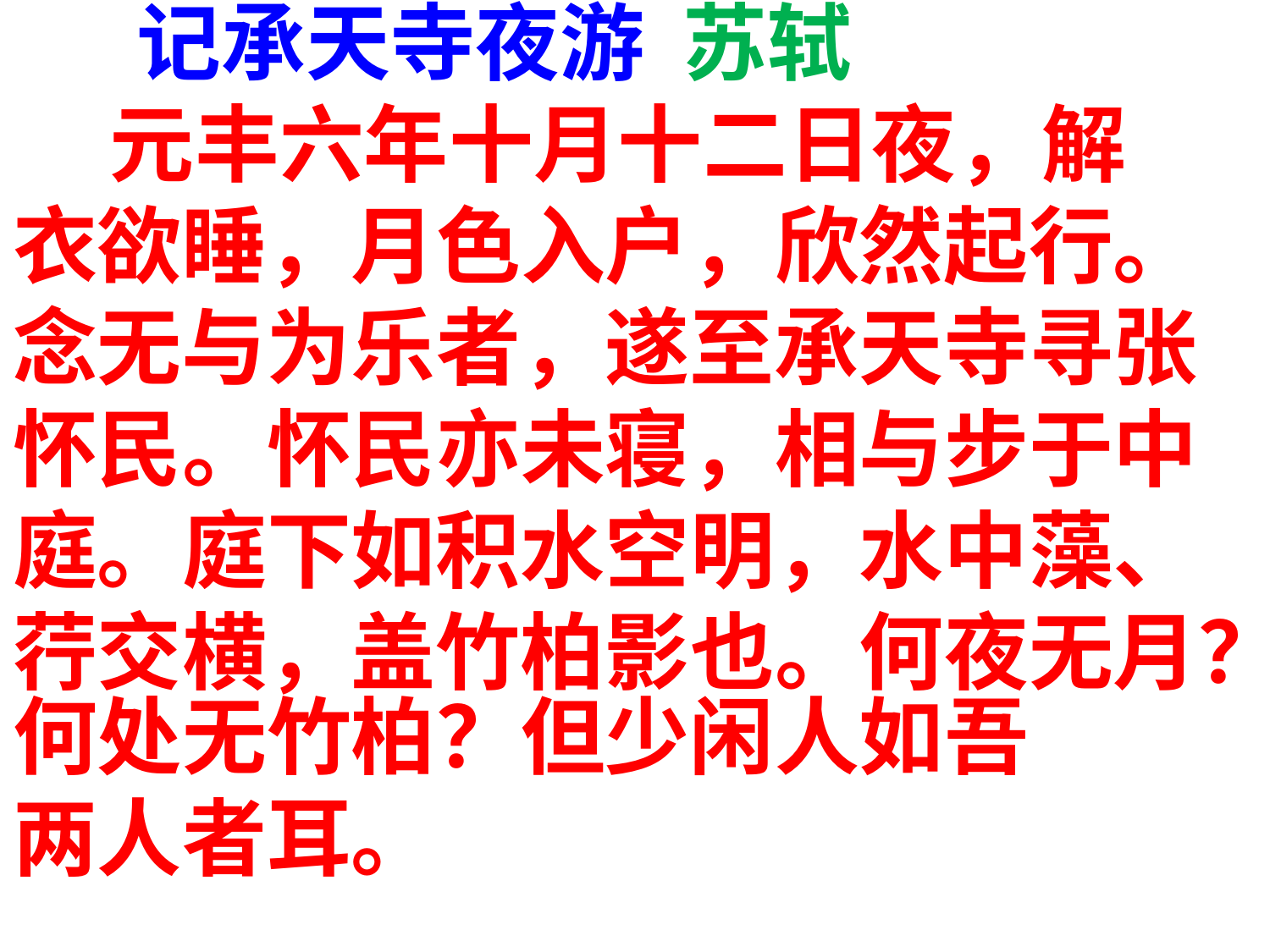

记承天寺夜游  苏轼
    元丰六年十月十二日夜，解
衣欲睡，月色入户，欣然起行。
念无与为乐者，遂至承天寺寻张
怀民。怀民亦未寝，相与步于中
庭。庭下如积水空明，水中藻、
荇交横，盖竹柏影也。何夜无月？何处无竹柏？但少闲人如吾
两人者耳。